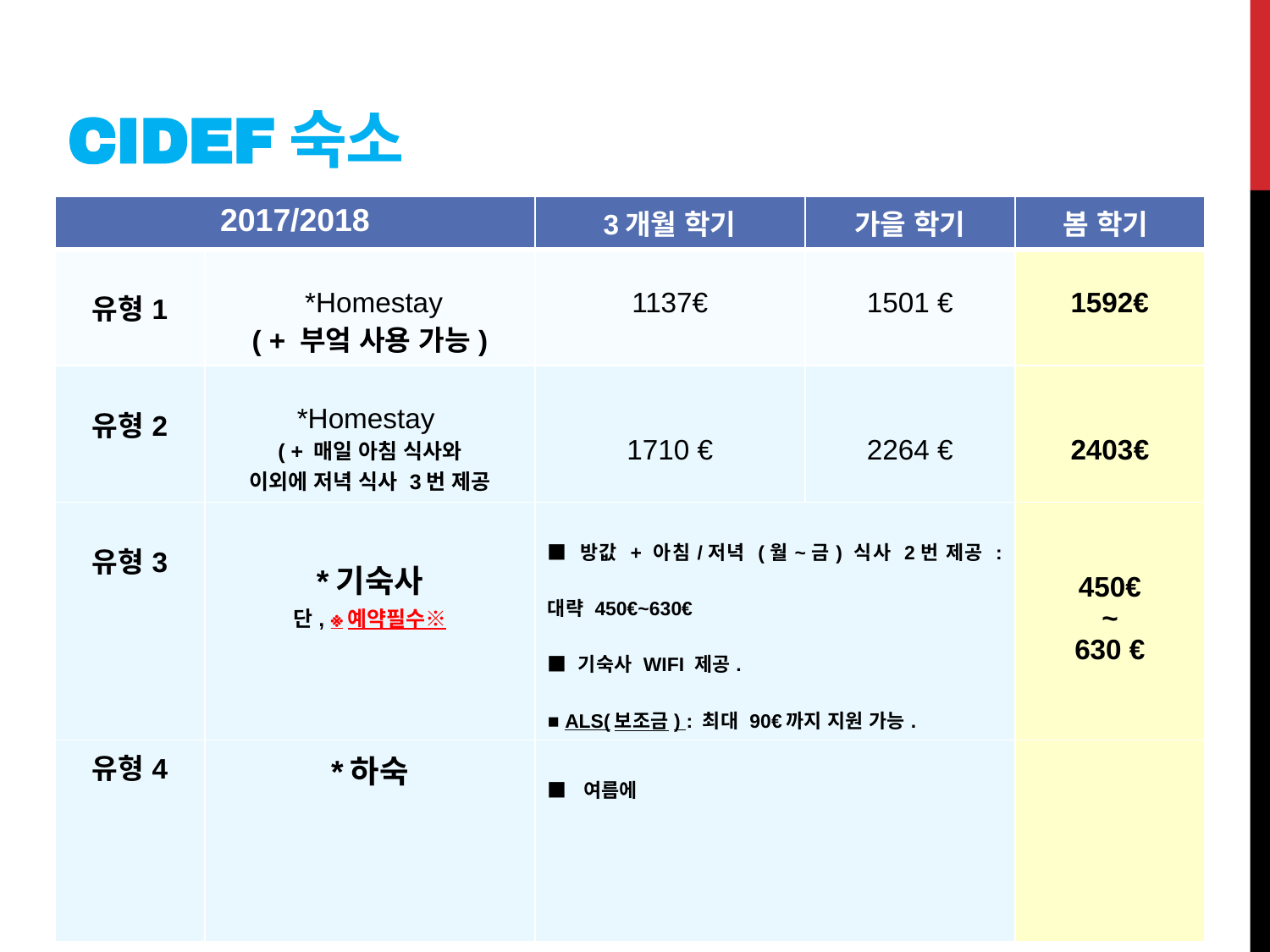

# CIDEF숙소
| 2017/2018 |  | 3개월 학기 | 가을 학기 | 봄 학기 |
| --- | --- | --- | --- | --- |
| 유형1 | \*Homestay ( + 부엌 사용 가능) | 1137€ | 1501 € | 1592€ |
| 유형2 | \*Homestay ( + 매일 아침 식사와 이외에 저녁 식사 3번 제공 | 1710 € | 2264 € | 2403€ |
| 유형3 | \*기숙사 단, ※예약필수※ | ■ 방값 + 아침/저녁 (월~금) 식사 2번 제공 : 대략 450€~630€ ■ 기숙사 WIFI 제공. ■ ALS(보조금) : 최대 90€까지 지원 가능. |  | 450€ ~ 630 € |
| 유형4 | \*하숙 | ■ 여름에 |  |  |